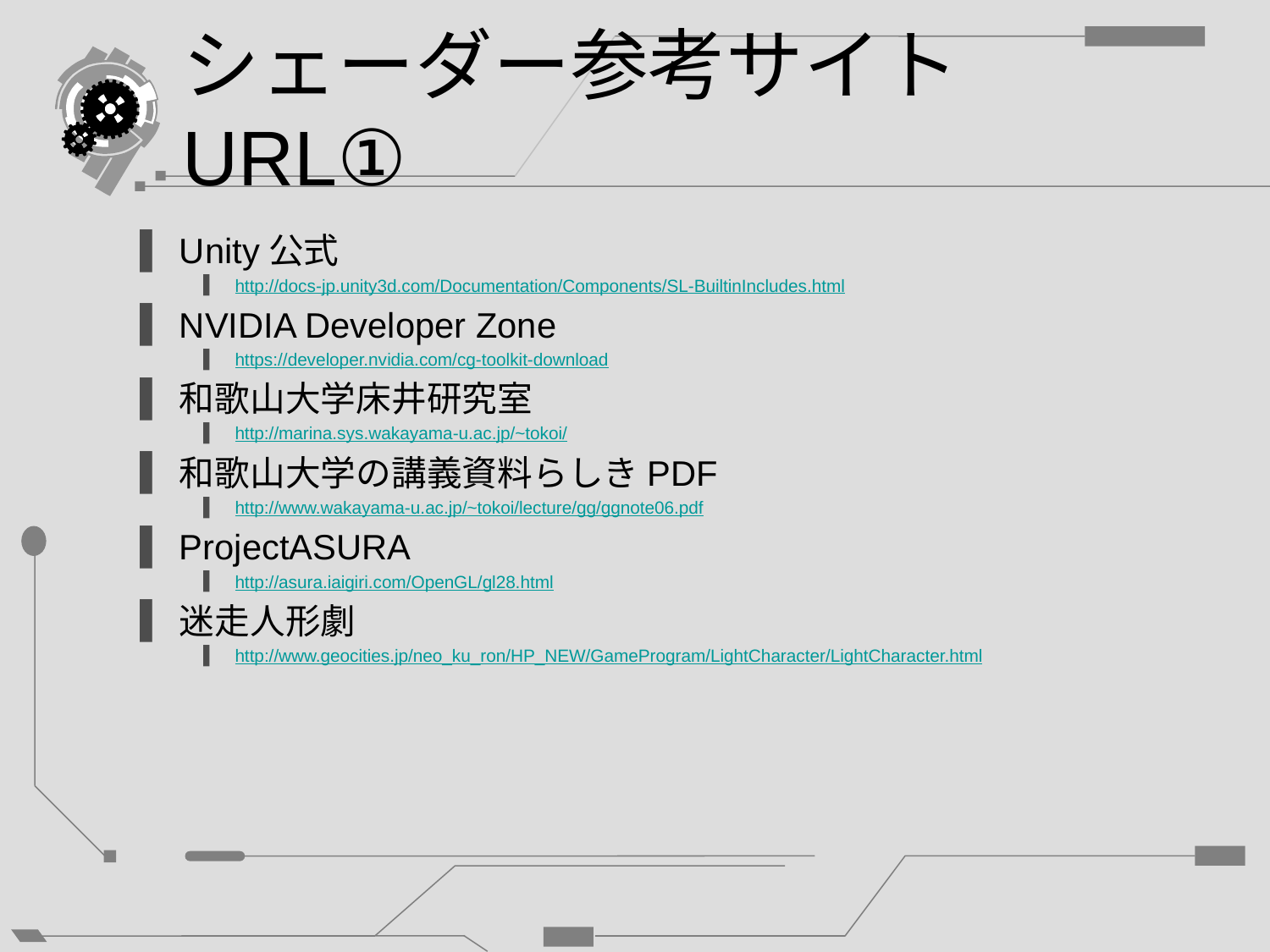

シェーダー参考サイトURL①

Unity公式
http://docs-jp.unity3d.com/Documentation/Components/SL-BuiltinIncludes.html
NVIDIA Developer Zone
https://developer.nvidia.com/cg-toolkit-download
和歌山大学床井研究室
http://marina.sys.wakayama-u.ac.jp/~tokoi/
和歌山大学の講義資料らしきPDF
http://www.wakayama-u.ac.jp/~tokoi/lecture/gg/ggnote06.pdf
ProjectASURA
http://asura.iaigiri.com/OpenGL/gl28.html
迷走人形劇
http://www.geocities.jp/neo_ku_ron/HP_NEW/GameProgram/LightCharacter/LightCharacter.html